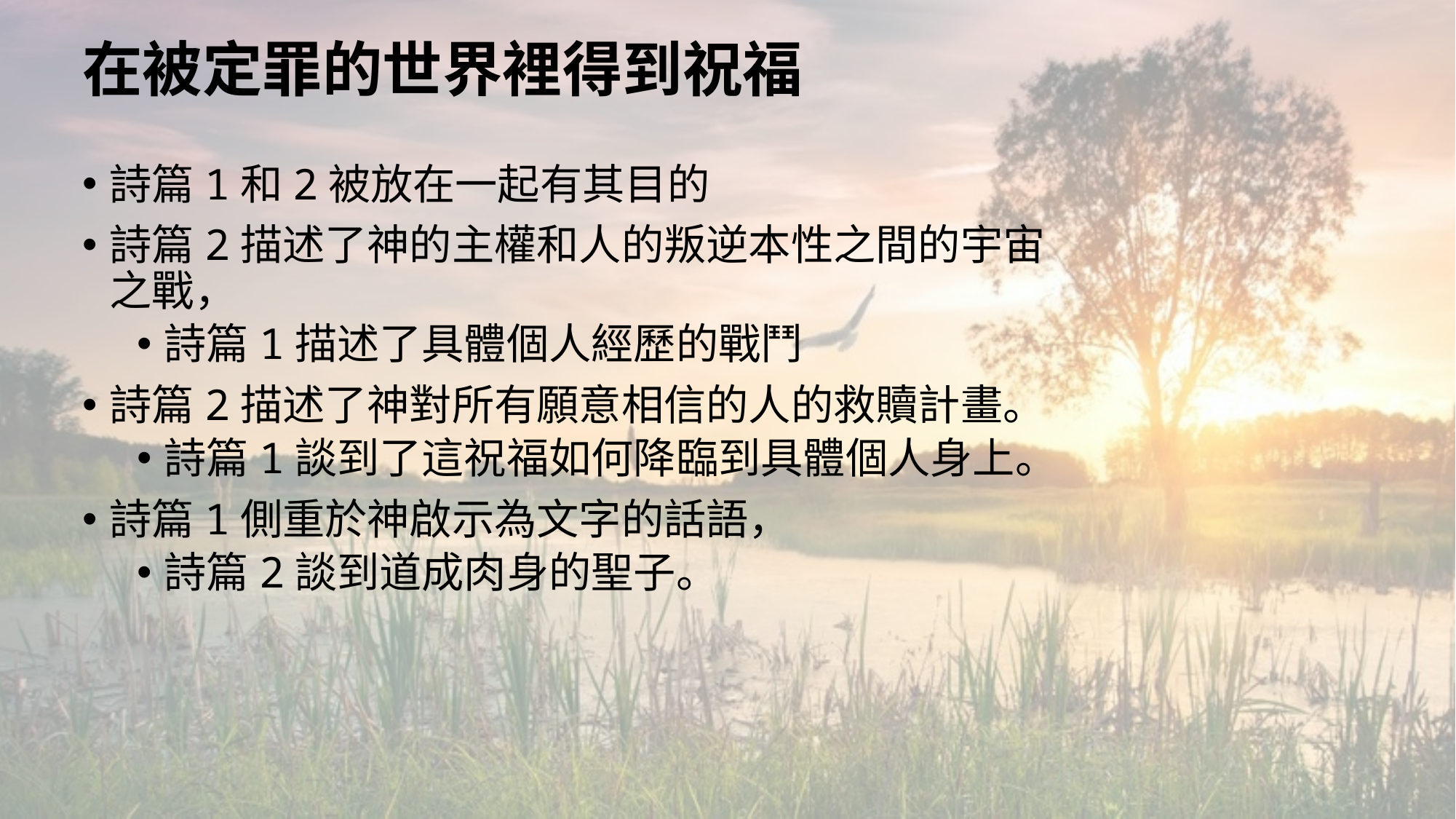

# 在被定罪的世界裡得到祝福
詩篇1和2被放在一起有其目的
詩篇2描述了神的主權和人的叛逆本性之間的宇宙之戰，
詩篇1描述了具體個人經歷的戰鬥
詩篇2描述了神對所有願意相信的人的救贖計畫。
詩篇1談到了這祝福如何降臨到具體個人身上。
詩篇1側重於神啟示為文字的話語，
詩篇2談到道成肉身的聖子。